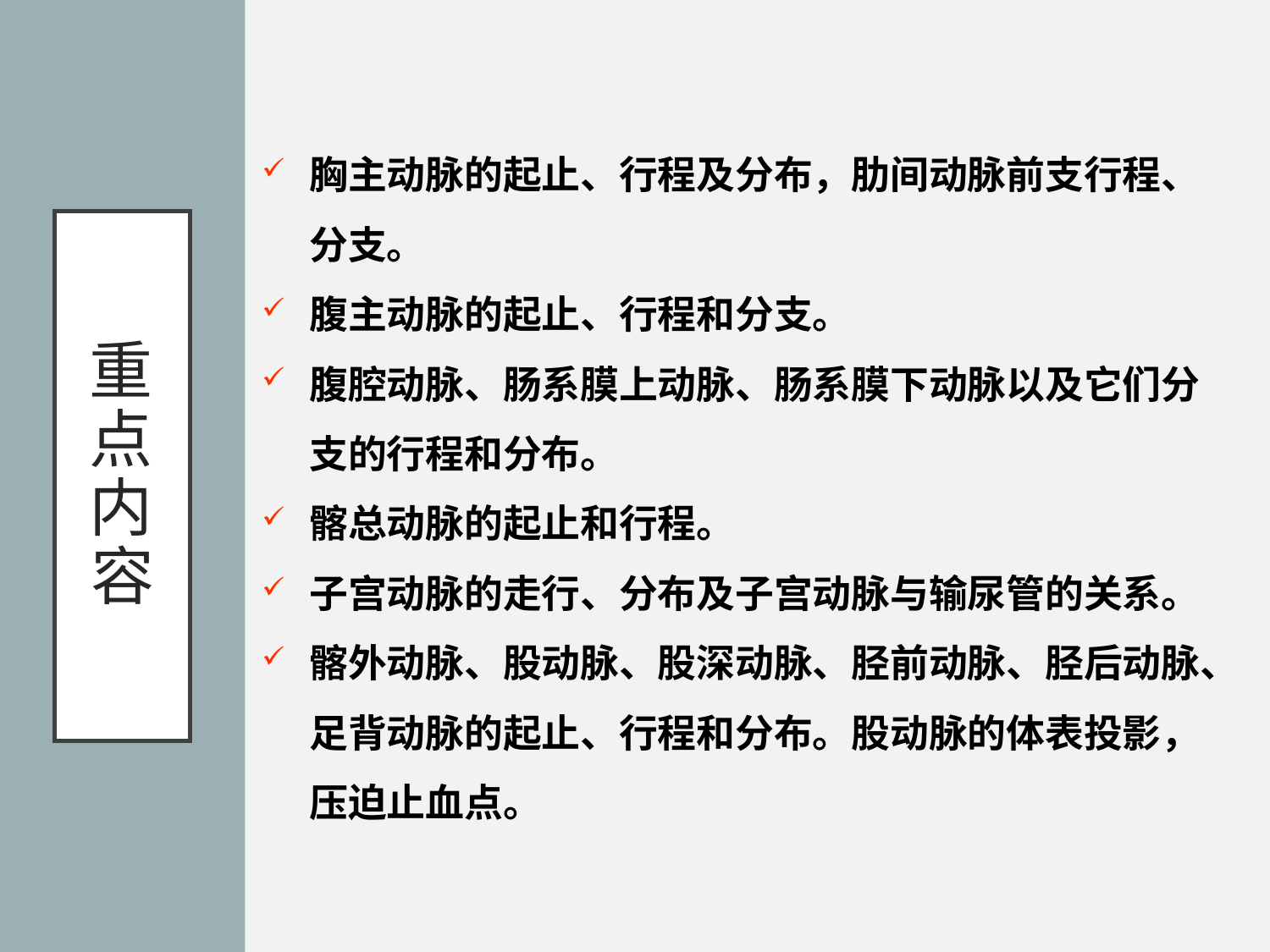

胸主动脉的起止、行程及分布，肋间动脉前支行程、分支。
腹主动脉的起止、行程和分支。
腹腔动脉、肠系膜上动脉、肠系膜下动脉以及它们分支的行程和分布。
髂总动脉的起止和行程。
子宫动脉的走行、分布及子宫动脉与输尿管的关系。
髂外动脉、股动脉、股深动脉、胫前动脉、胫后动脉、足背动脉的起止、行程和分布。股动脉的体表投影，压迫止血点。
# 重点内容